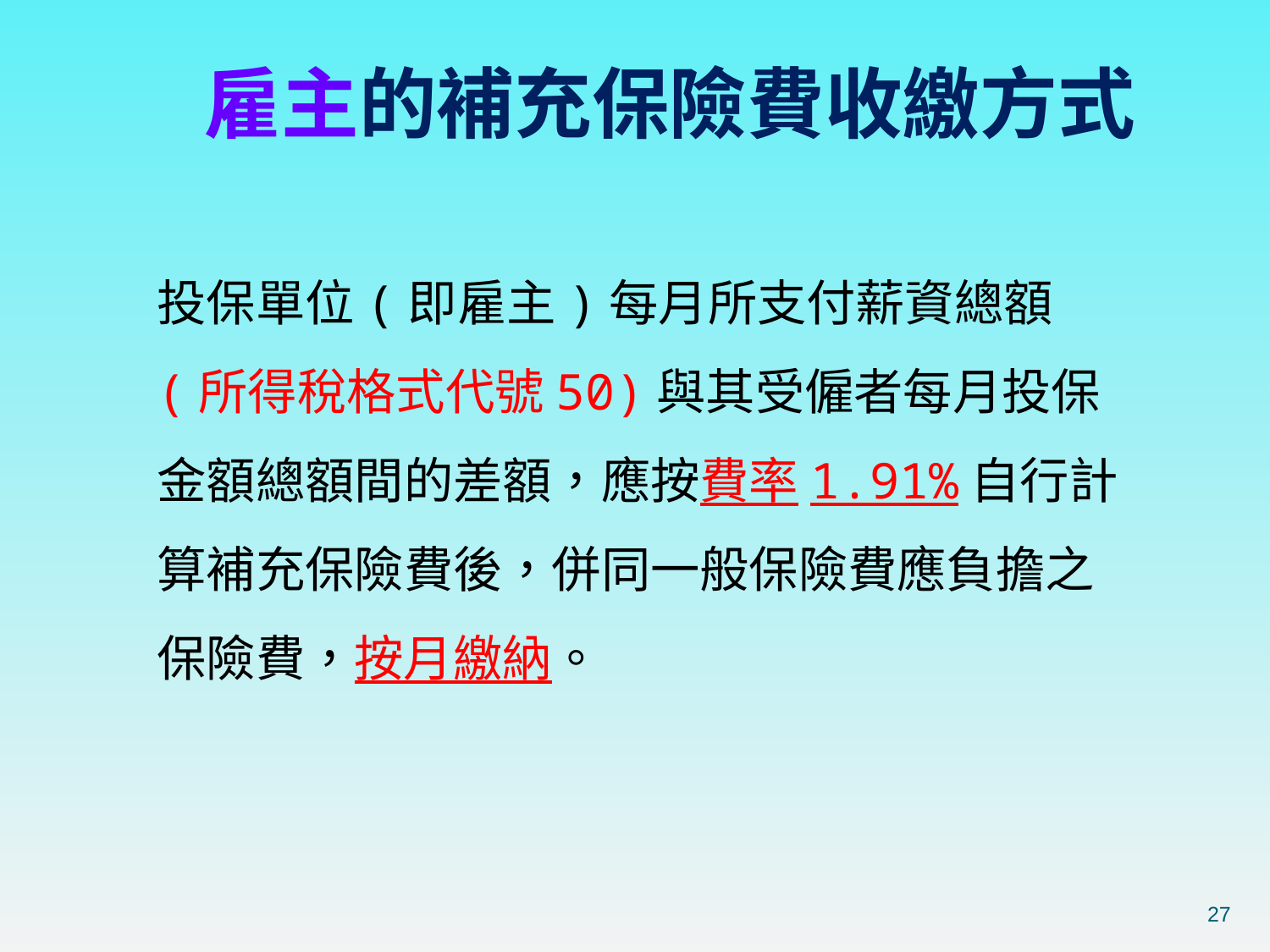

雇主的補充保險費收繳方式
投保單位(即雇主)每月所支付薪資總額(所得稅格式代號50)與其受僱者每月投保金額總額間的差額，應按費率1.91%自行計算補充保險費後，併同一般保險費應負擔之保險費，按月繳納。
27